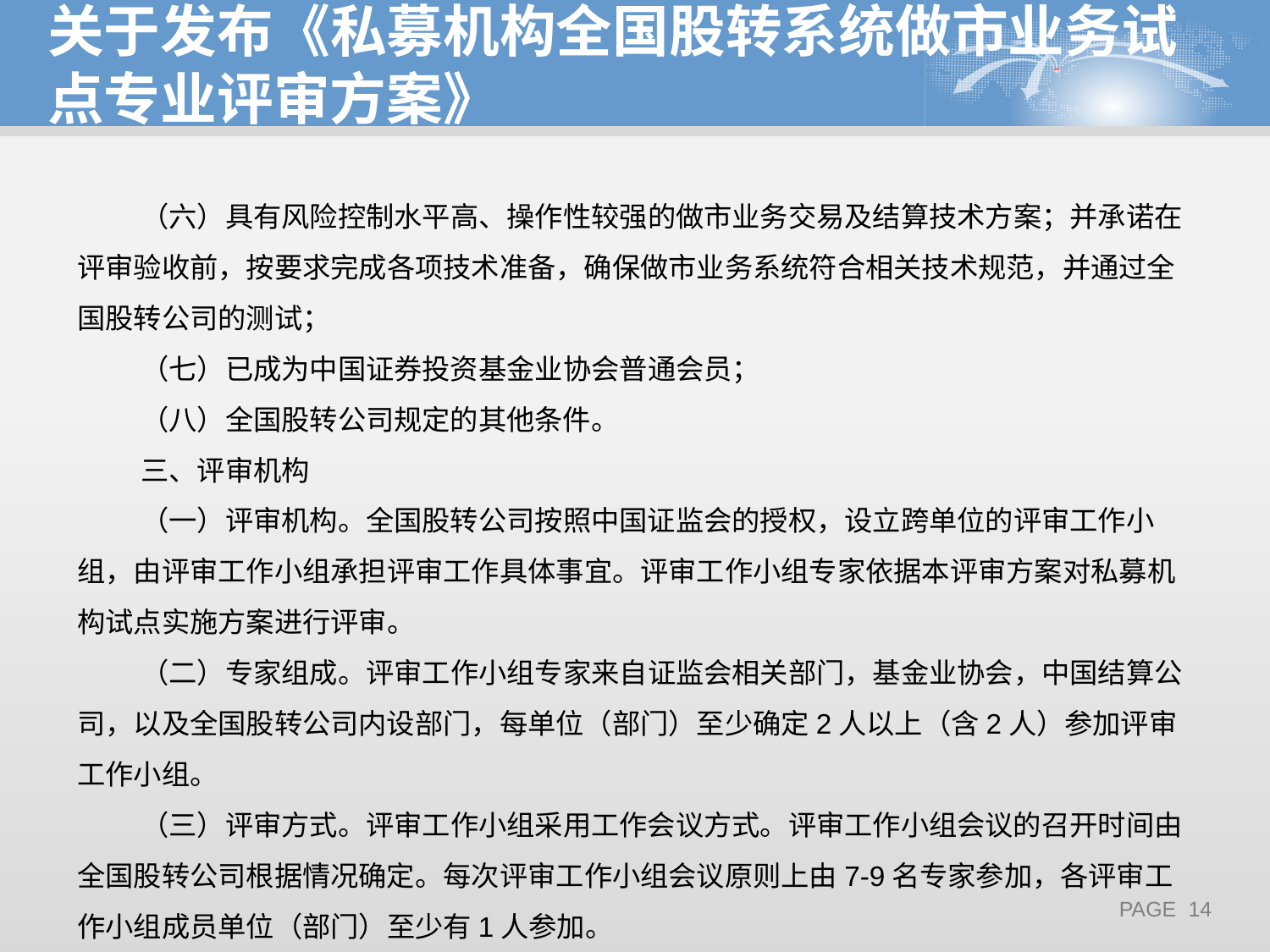

关于发布《私募机构全国股转系统做市业务试点专业评审方案》
（六）具有风险控制水平高、操作性较强的做市业务交易及结算技术方案；并承诺在评审验收前，按要求完成各项技术准备，确保做市业务系统符合相关技术规范，并通过全国股转公司的测试；
（七）已成为中国证券投资基金业协会普通会员；
（八）全国股转公司规定的其他条件。
三、评审机构
（一）评审机构。全国股转公司按照中国证监会的授权，设立跨单位的评审工作小组，由评审工作小组承担评审工作具体事宜。评审工作小组专家依据本评审方案对私募机构试点实施方案进行评审。
（二）专家组成。评审工作小组专家来自证监会相关部门，基金业协会，中国结算公司，以及全国股转公司内设部门，每单位（部门）至少确定2人以上（含2人）参加评审工作小组。
（三）评审方式。评审工作小组采用工作会议方式。评审工作小组会议的召开时间由全国股转公司根据情况确定。每次评审工作小组会议原则上由7-9名专家参加，各评审工作小组成员单位（部门）至少有1人参加。